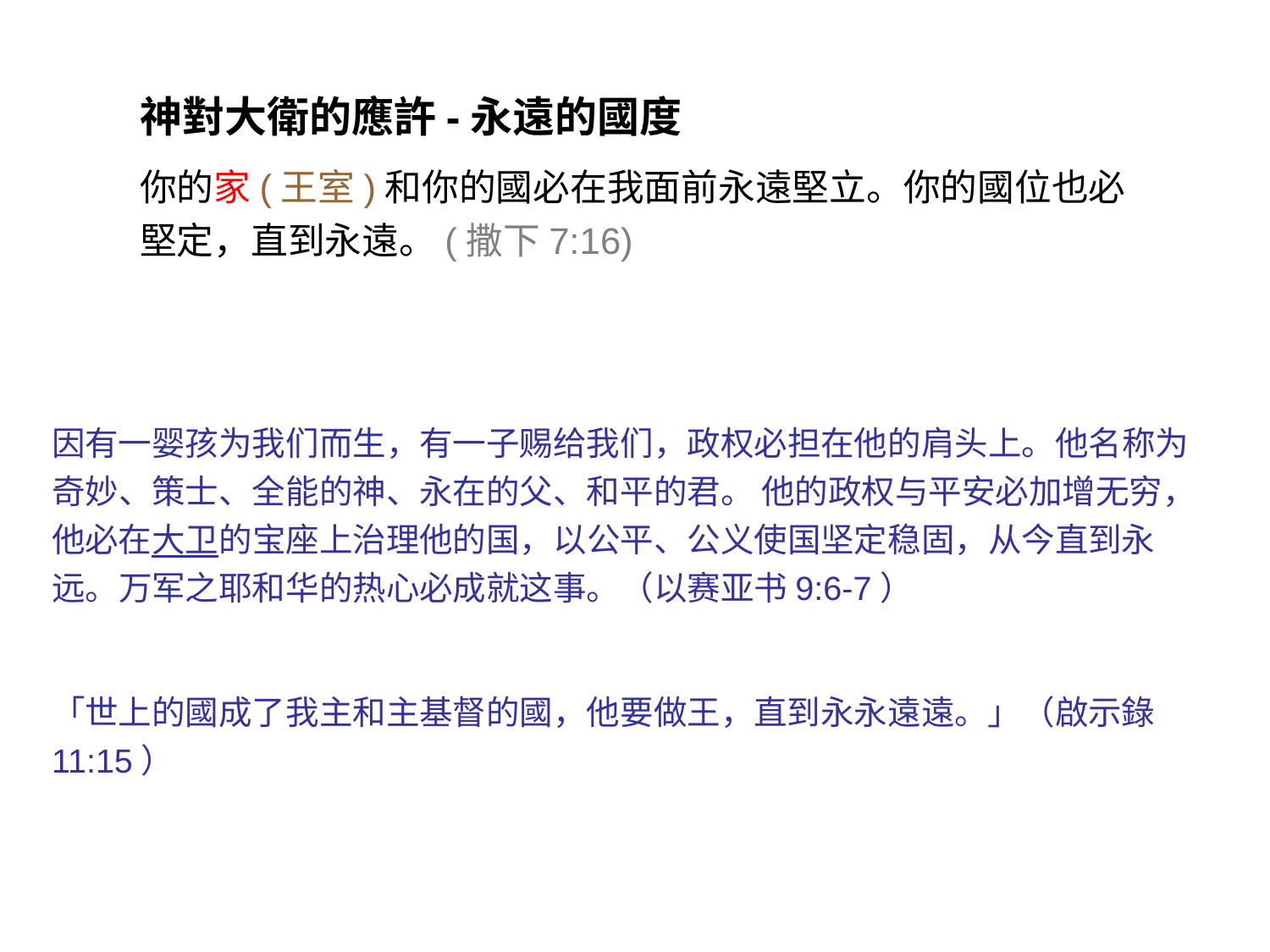

神對大衛的應許-永遠的國度
你的家(王室)和你的國必在我面前永遠堅立。你的國位也必堅定，直到永遠。(撒下7:16)
因有一婴孩为我们而生，有一子赐给我们，政权必担在他的肩头上。他名称为奇妙、策士、全能的神、永在的父、和平的君。 他的政权与平安必加增无穷，他必在大卫的宝座上治理他的国，以公平、公义使国坚定稳固，从今直到永远。万军之耶和华的热心必成就这事。（以赛亚书9:6-7）

「世上的國成了我主和主基督的國，他要做王，直到永永遠遠。」（啟示錄11:15）